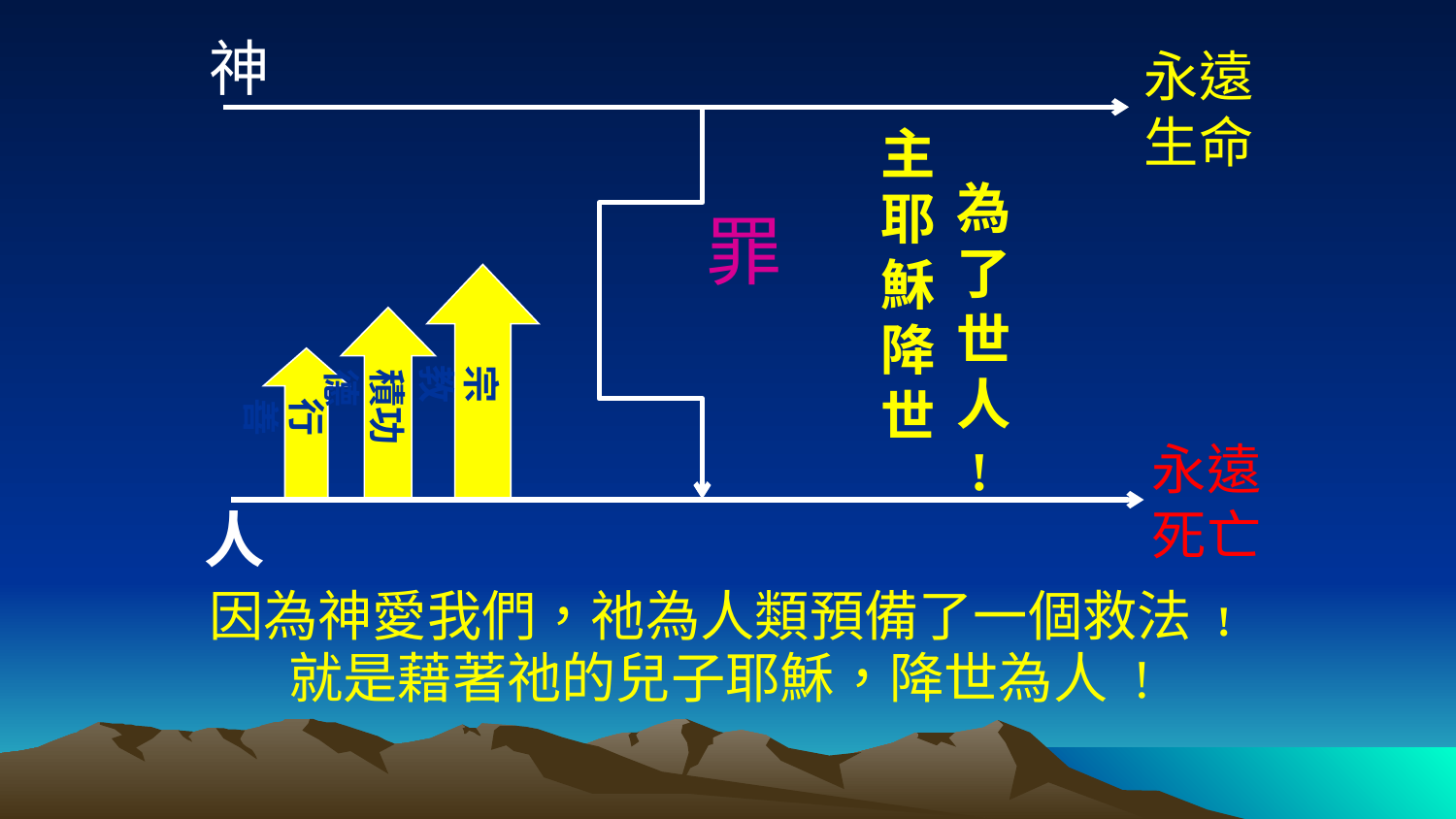

神
永遠
生命
主
耶
穌
降
世
為
了
世
人
 !
罪

宗教
積功德
行善
永遠
死亡
人
因為神愛我們，祂為人類預備了一個救法 !
就是藉著祂的兒子耶穌，降世為人 !